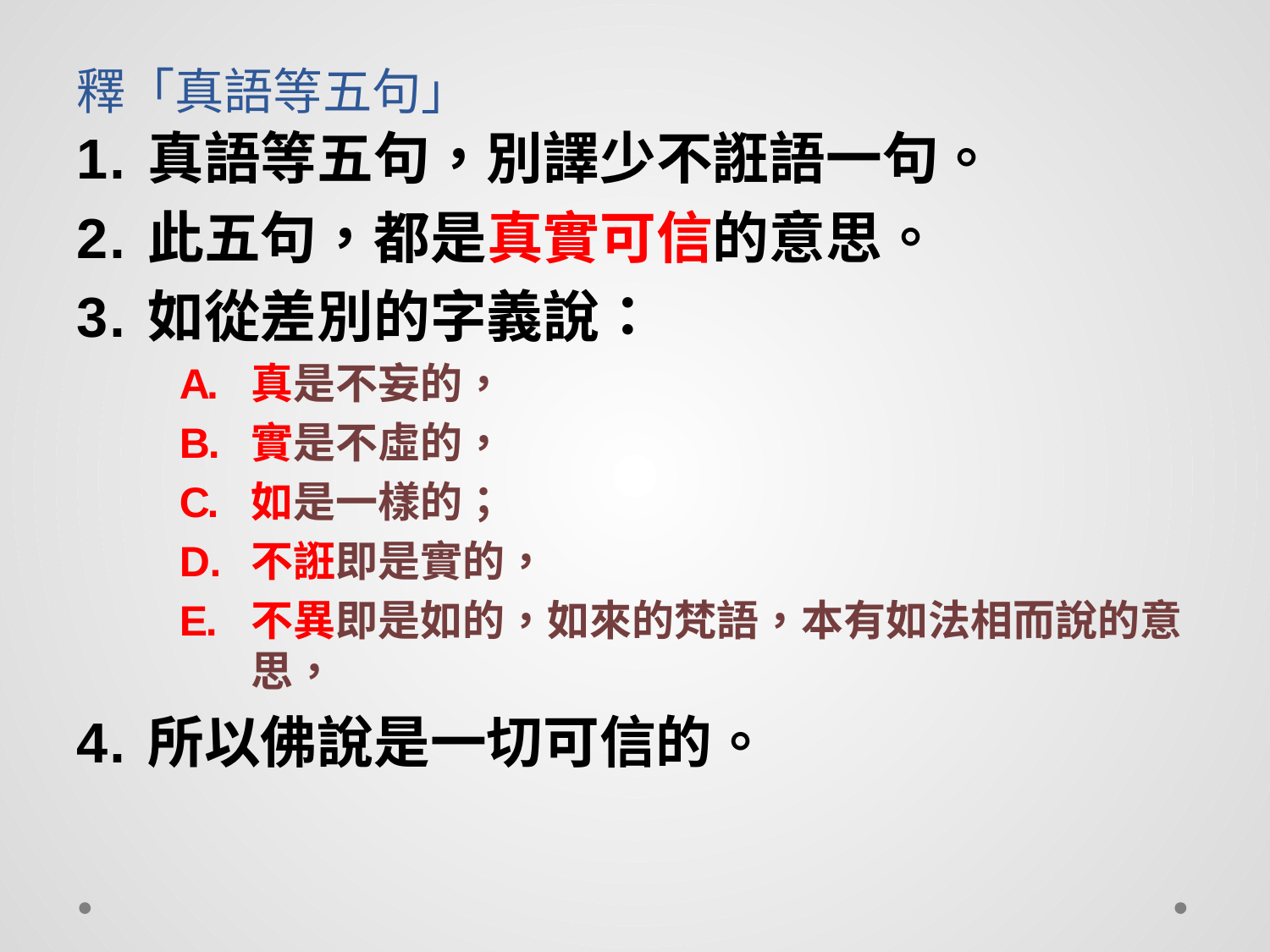

# 釋「真語等五句」
真語等五句，別譯少不誑語一句。
此五句，都是真實可信的意思。
如從差別的字義說：
真是不妄的，
實是不虛的，
如是一樣的；
不誑即是實的，
不異即是如的，如來的梵語，本有如法相而說的意思，
所以佛說是一切可信的。